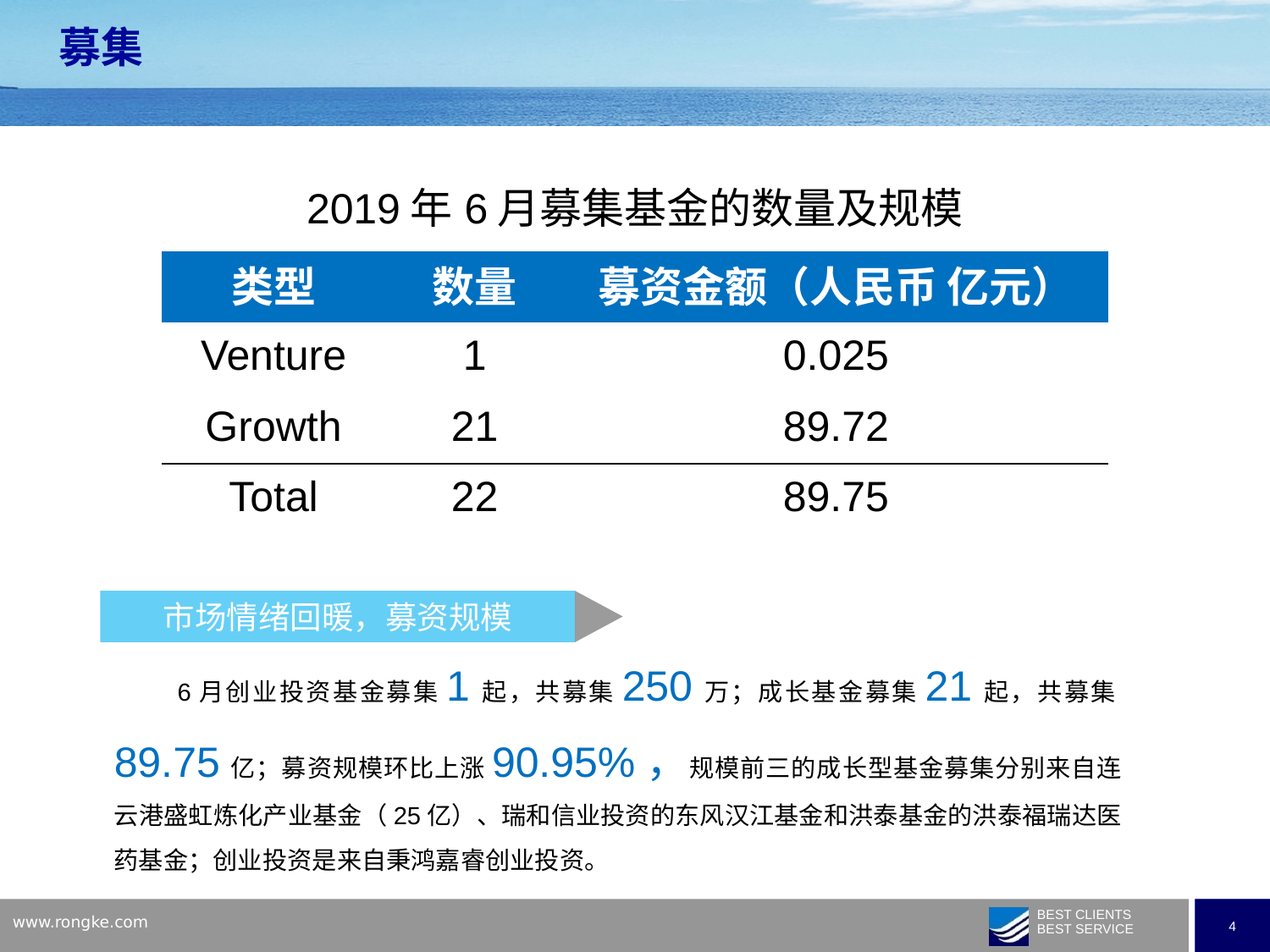

募集
| 2019年6月募集基金的数量及规模 |  |  |
| --- | --- | --- |
| 类型 | 数量 | 募资金额（人民币 亿元） |
| Venture | 1 | 0.025 |
| Growth | 21 | 89.72 |
| Total | 22 | 89.75 |
市场情绪回暖，募资规模

       6月创业投资基金募集1起，共募集250万；成长基金募集21起，共募集89.75亿；募资规模环比上涨90.95%，规模前三的成长型基金募集分别来自连云港盛虹炼化产业基金（25亿）、瑞和信业投资的东风汉江基金和洪泰基金的洪泰福瑞达医药基金；创业投资是来自秉鸿嘉睿创业投资。